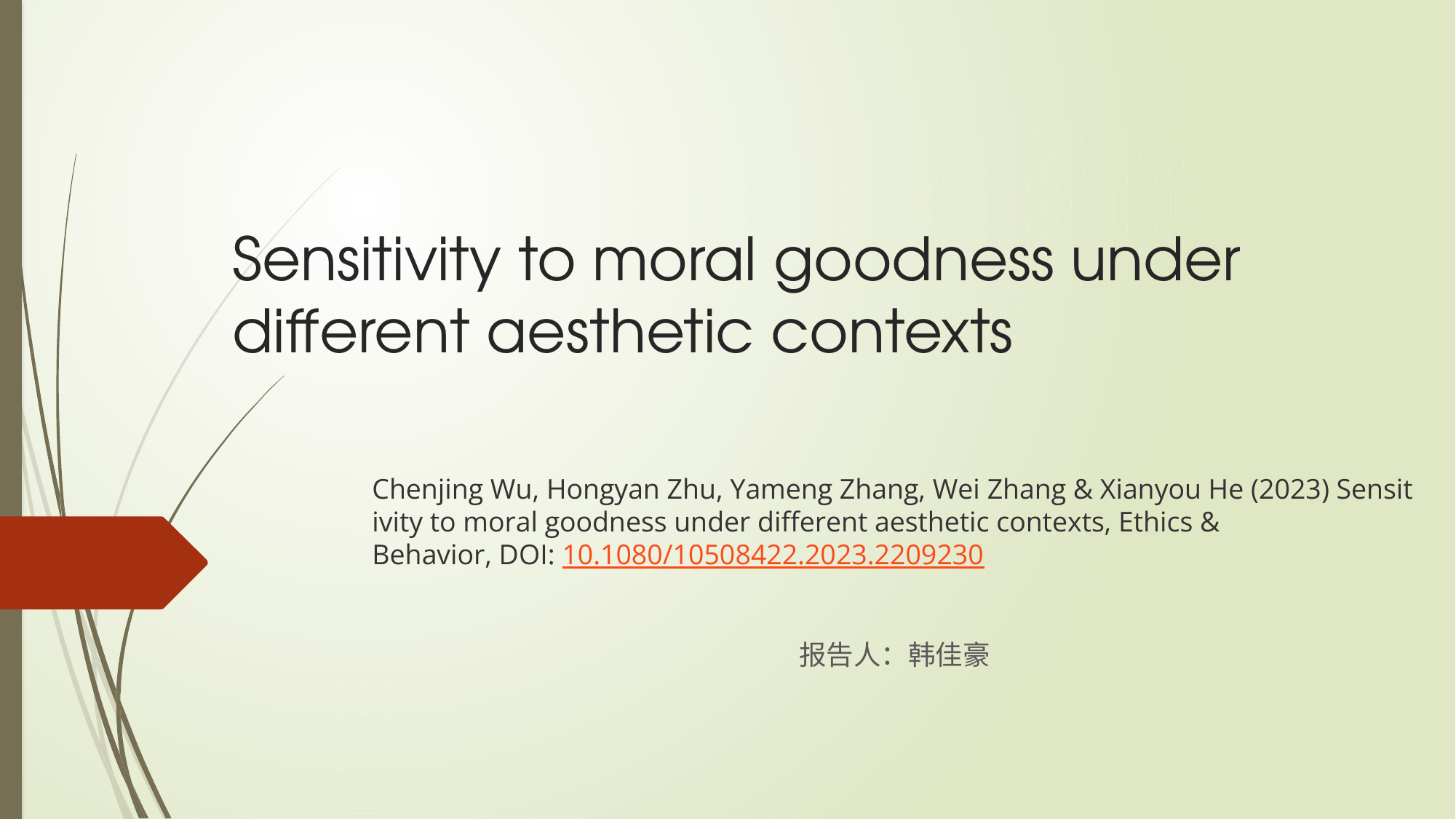

# Sensitivity to moral goodness under different aesthetic contexts
Chenjing Wu, Hongyan Zhu, Yameng Zhang, Wei Zhang & Xianyou He (2023) Sensitivity to moral goodness under different aesthetic contexts, Ethics & Behavior, DOI: 10.1080/10508422.2023.2209230

                                                                    报告人：韩佳豪